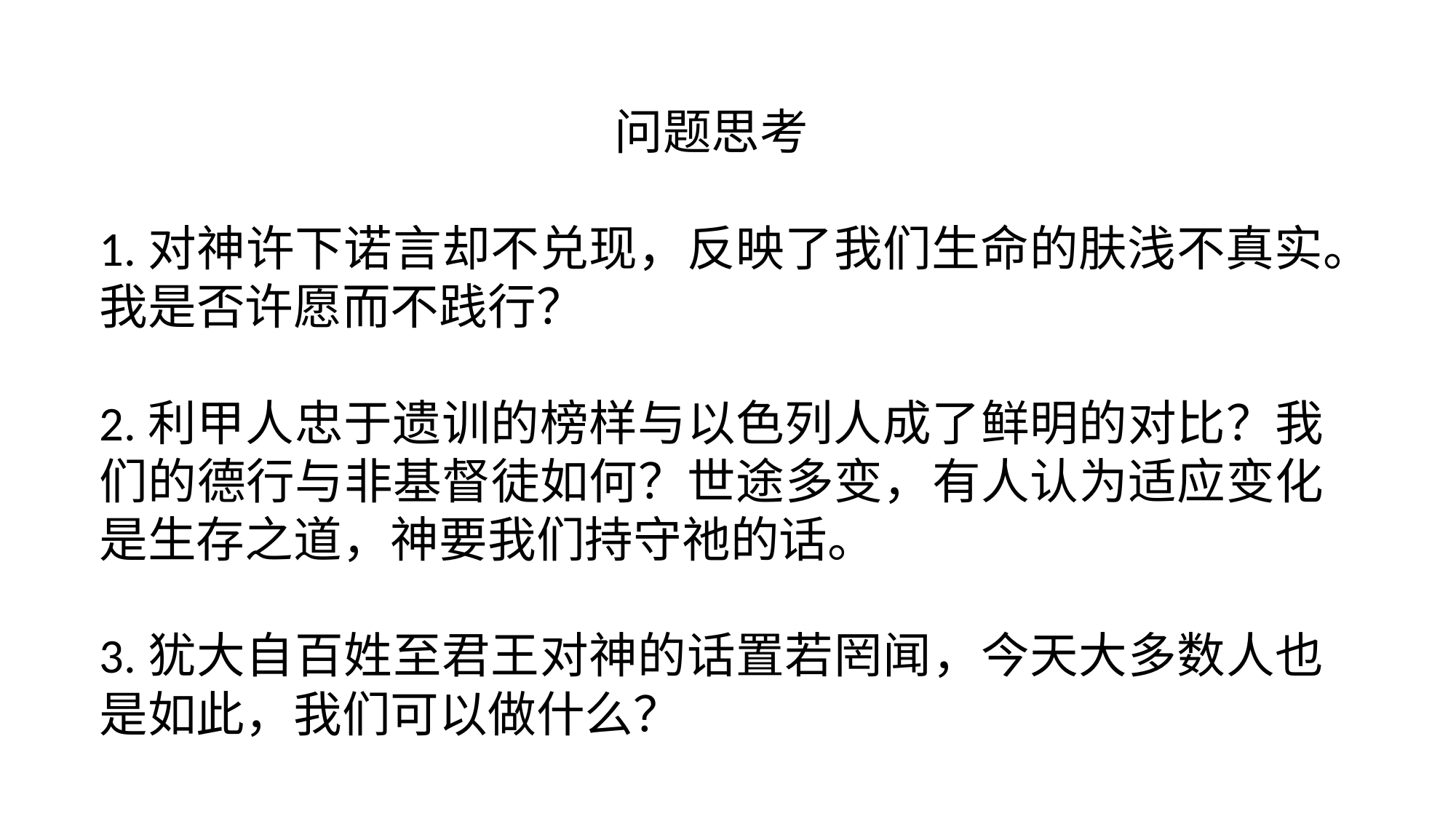

问题思考

1.对神许下诺言却不兑现，反映了我们生命的肤浅不真实。我是否许愿而不践行？

2.利甲人忠于遗训的榜样与以色列人成了鲜明的对比？我们的德行与非基督徒如何？世途多变，有人认为适应变化是生存之道，神要我们持守祂的话。

3.犹大自百姓至君王对神的话置若罔闻，今天大多数人也是如此，我们可以做什么？